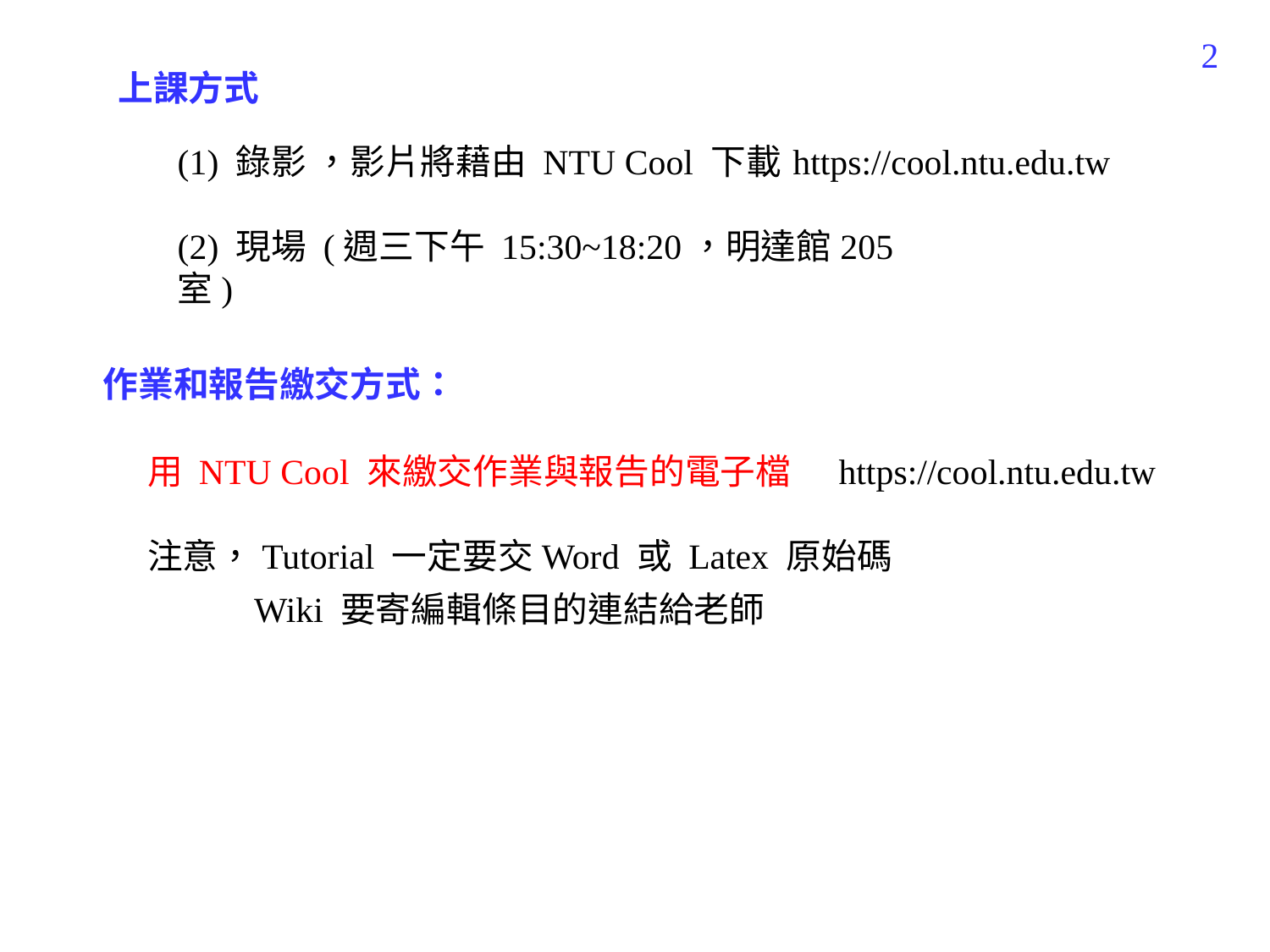

2
上課方式
(1) 錄影 ，影片將藉由 NTU Cool 下載

(2) 現場 (週三下午 15:30~18:20，明達館205室)
https://cool.ntu.edu.tw
作業和報告繳交方式：
用 NTU Cool 來繳交作業與報告的電子檔     https://cool.ntu.edu.tw

注意，Tutorial 一定要交Word 或 Latex 原始碼
            Wiki 要寄編輯條目的連結給老師